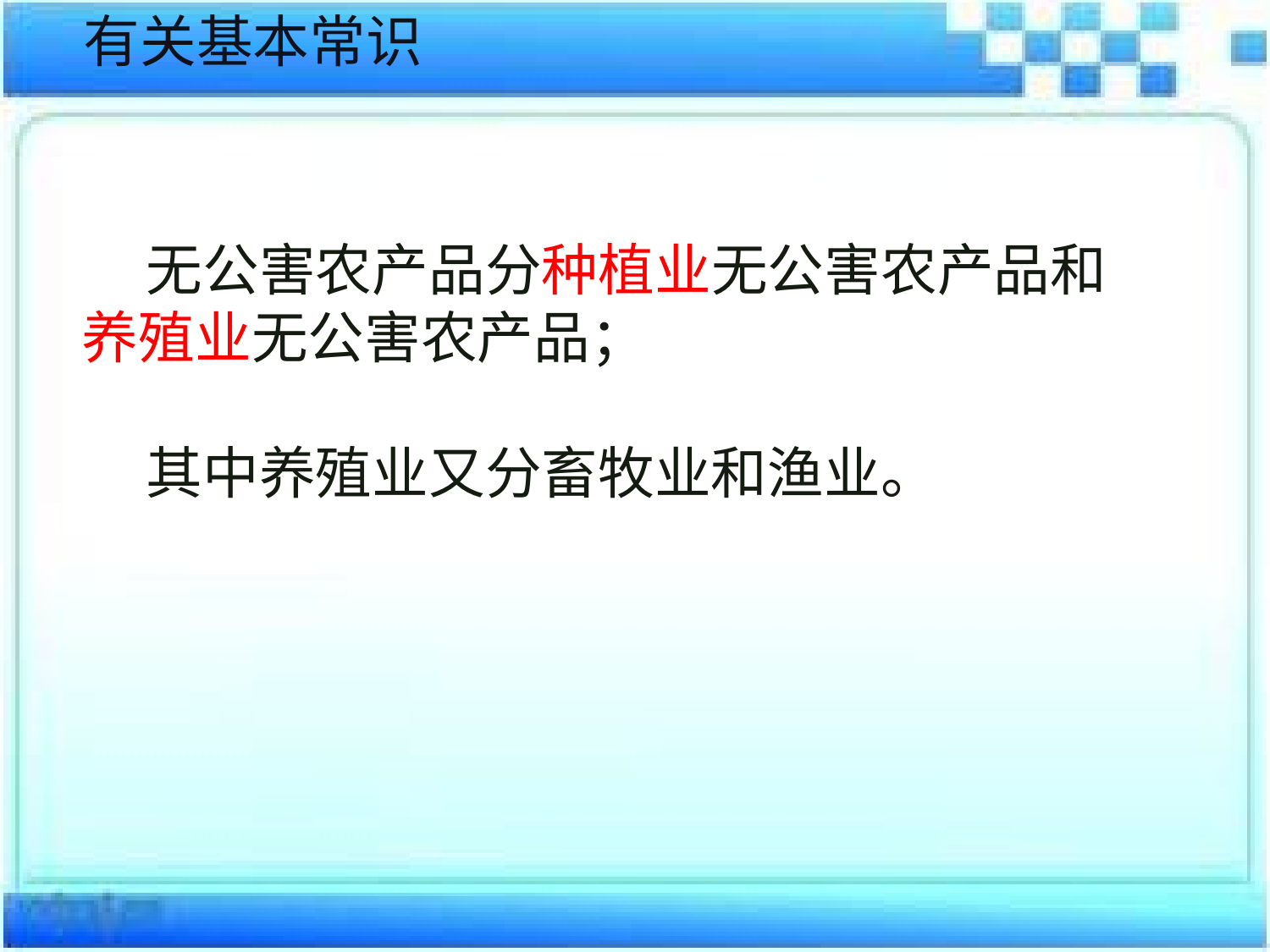

有关基本常识
    无公害农产品分种植业无公害农产品和
养殖业无公害农产品；

    其中养殖业又分畜牧业和渔业。